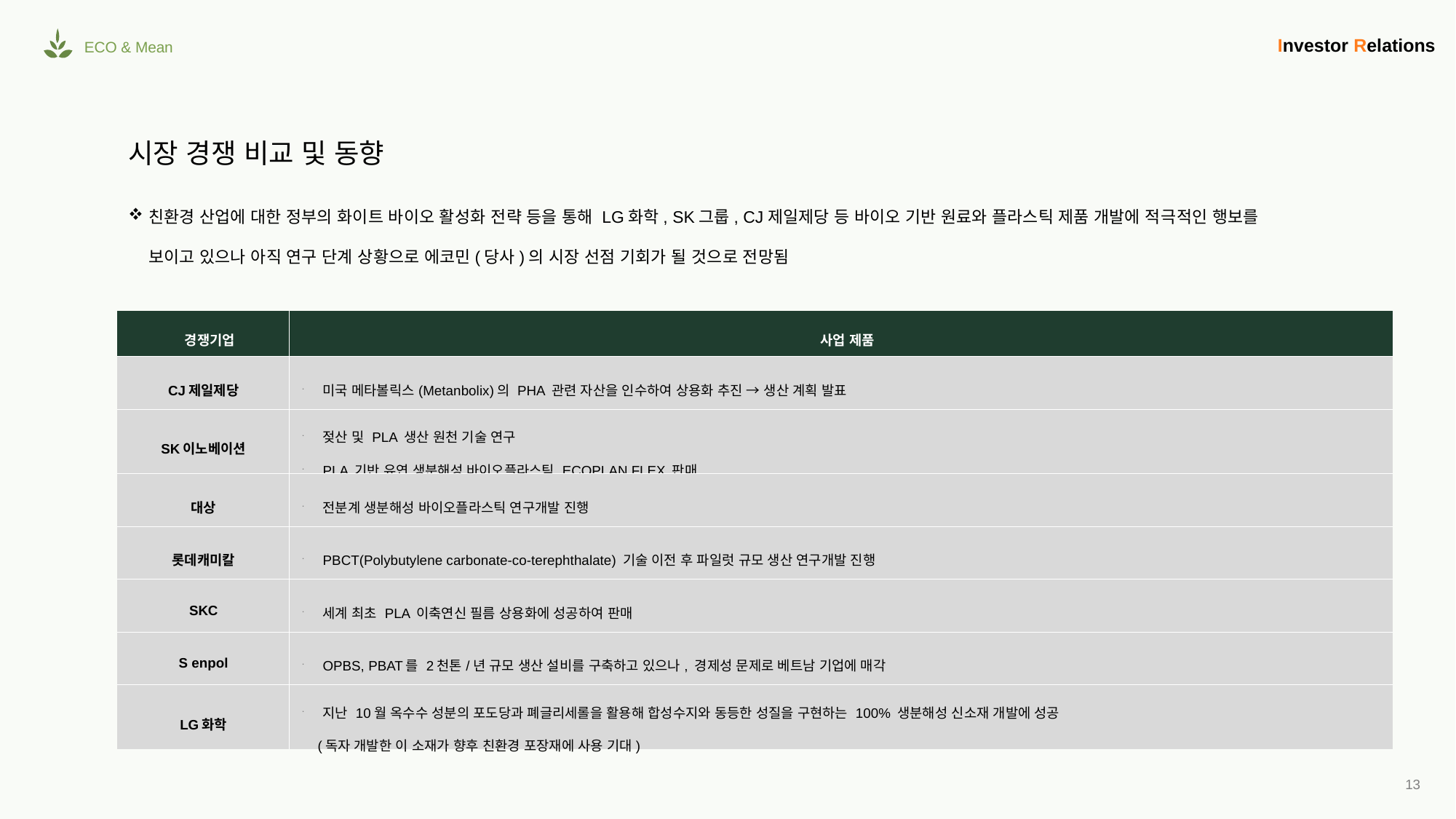

시장 경쟁 비교 및 동향
친환경 산업에 대한 정부의 화이트 바이오 활성화 전략 등을 통해 LG화학, SK그룹, CJ제일제당 등 바이오 기반 원료와 플라스틱 제품 개발에 적극적인 행보를 보이고 있으나 아직 연구 단계 상황으로 에코민(당사)의 시장 선점 기회가 될 것으로 전망됨
| 경쟁기업 | 사업 제품 |
| --- | --- |
| CJ제일제당 | 미국 메타볼릭스(Metanbolix)의 PHA 관련 자산을 인수하여 상용화 추진 → 생산 계획 발표 |
| SK이노베이션 | 젖산 및 PLA 생산 원천 기술 연구 PLA 기반 유연 생분해성 바이오플라스틱 ECOPLAN FLEX 판매 |
| 대상 | 전분계 생분해성 바이오플라스틱 연구개발 진행 |
| 롯데캐미칼 | PBCT(Polybutylene carbonate-co-terephthalate) 기술 이전 후 파일럿 규모 생산 연구개발 진행 |
| SKC | 세계 최초 PLA 이축연신 필름 상용화에 성공하여 판매 |
| S enpol | OPBS, PBAT를 2천톤/년 규모 생산 설비를 구축하고 있으나, 경제성 문제로 베트남 기업에 매각 |
| LG화학 | 지난 10월 옥수수 성분의 포도당과 폐글리세롤을 활용해 합성수지와 동등한 성질을 구현하는 100% 생분해성 신소재 개발에 성공 (독자 개발한 이 소재가 향후 친환경 포장재에 사용 기대) |